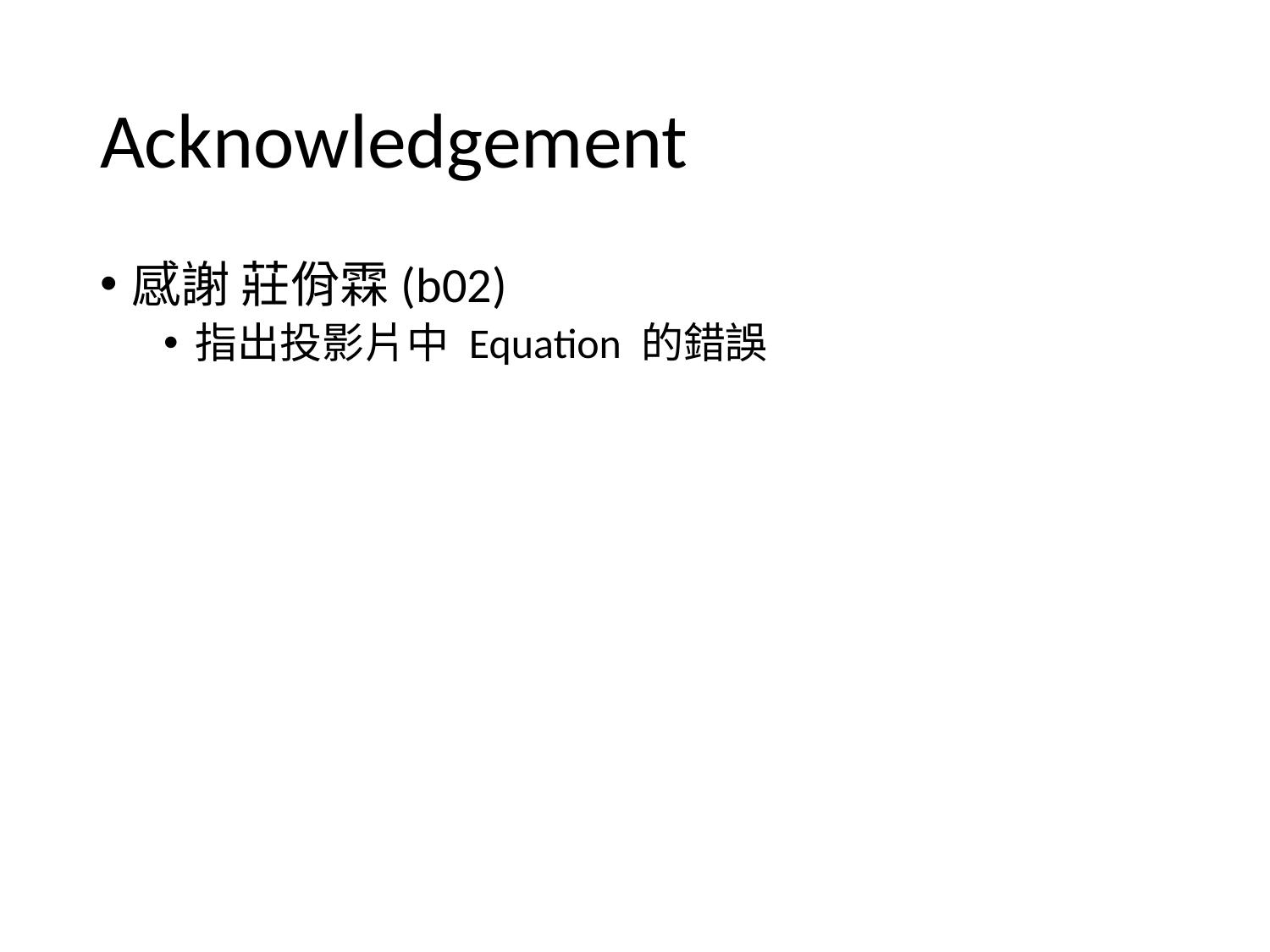

# Acknowledgement
感謝 莊佾霖(b02)
指出投影片中 Equation 的錯誤